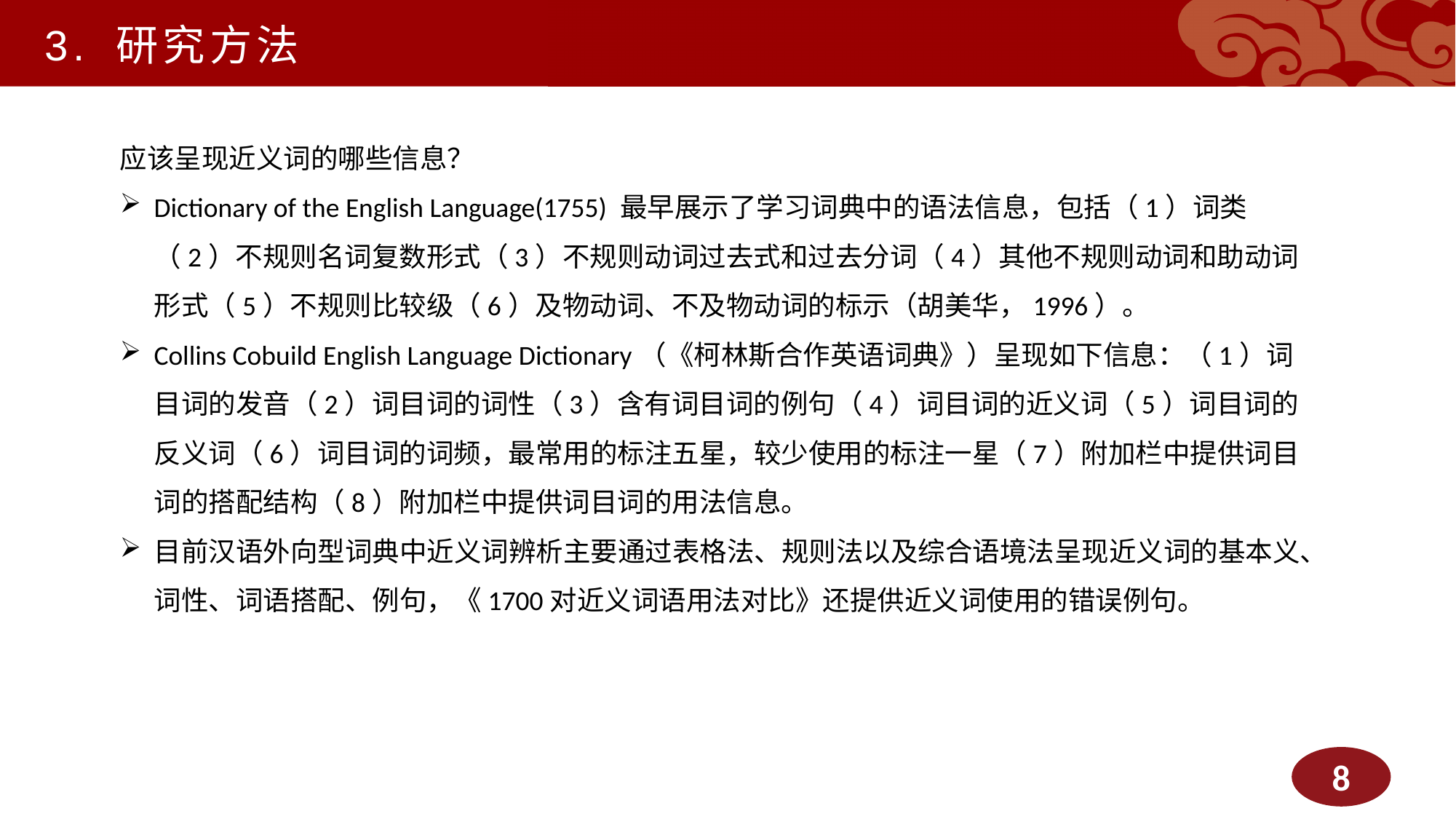

3. 研究方法
应该呈现近义词的哪些信息？
Dictionary of the English Language(1755) 最早展示了学习词典中的语法信息，包括（1）词类（2）不规则名词复数形式（3）不规则动词过去式和过去分词（4）其他不规则动词和助动词形式（5）不规则比较级（6）及物动词、不及物动词的标示（胡美华，1996）。
Collins Cobuild English Language Dictionary（《柯林斯合作英语词典》）呈现如下信息：（1）词目词的发音（2）词目词的词性（3）含有词目词的例句（4）词目词的近义词（5）词目词的反义词（6）词目词的词频，最常用的标注五星，较少使用的标注一星（7）附加栏中提供词目词的搭配结构（8）附加栏中提供词目词的用法信息。
目前汉语外向型词典中近义词辨析主要通过表格法、规则法以及综合语境法呈现近义词的基本义、词性、词语搭配、例句，《1700对近义词语用法对比》还提供近义词使用的错误例句。